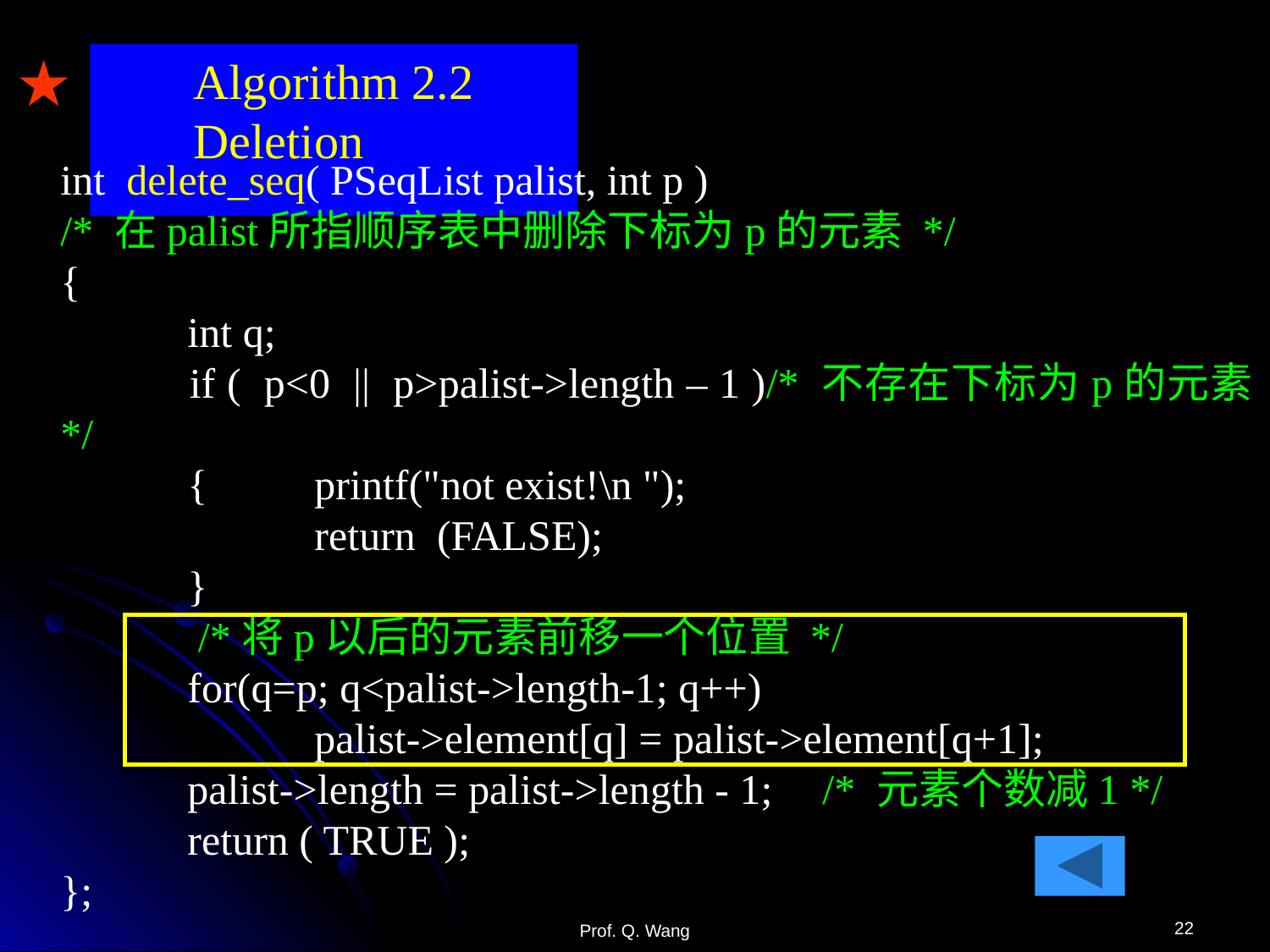

★
# Algorithm 2.2 Deletion
int  delete_seq( PSeqList palist, int p )
/* 在palist所指顺序表中删除下标为p的元素 */
{
  	int q;
  	if (  p<0  ||  p>palist->length – 1 )/* 不存在下标为p的元素 */
	{ 	printf("not exist!\n ");
	  	return  (FALSE);
	}
	 /*将p以后的元素前移一个位置 */
  	for(q=p; q<palist->length-1; q++)
		palist->element[q] = palist->element[q+1];
  	palist->length = palist->length - 1;	/* 元素个数减1 */
  	return ( TRUE );
};

22

Prof. Q. Wang